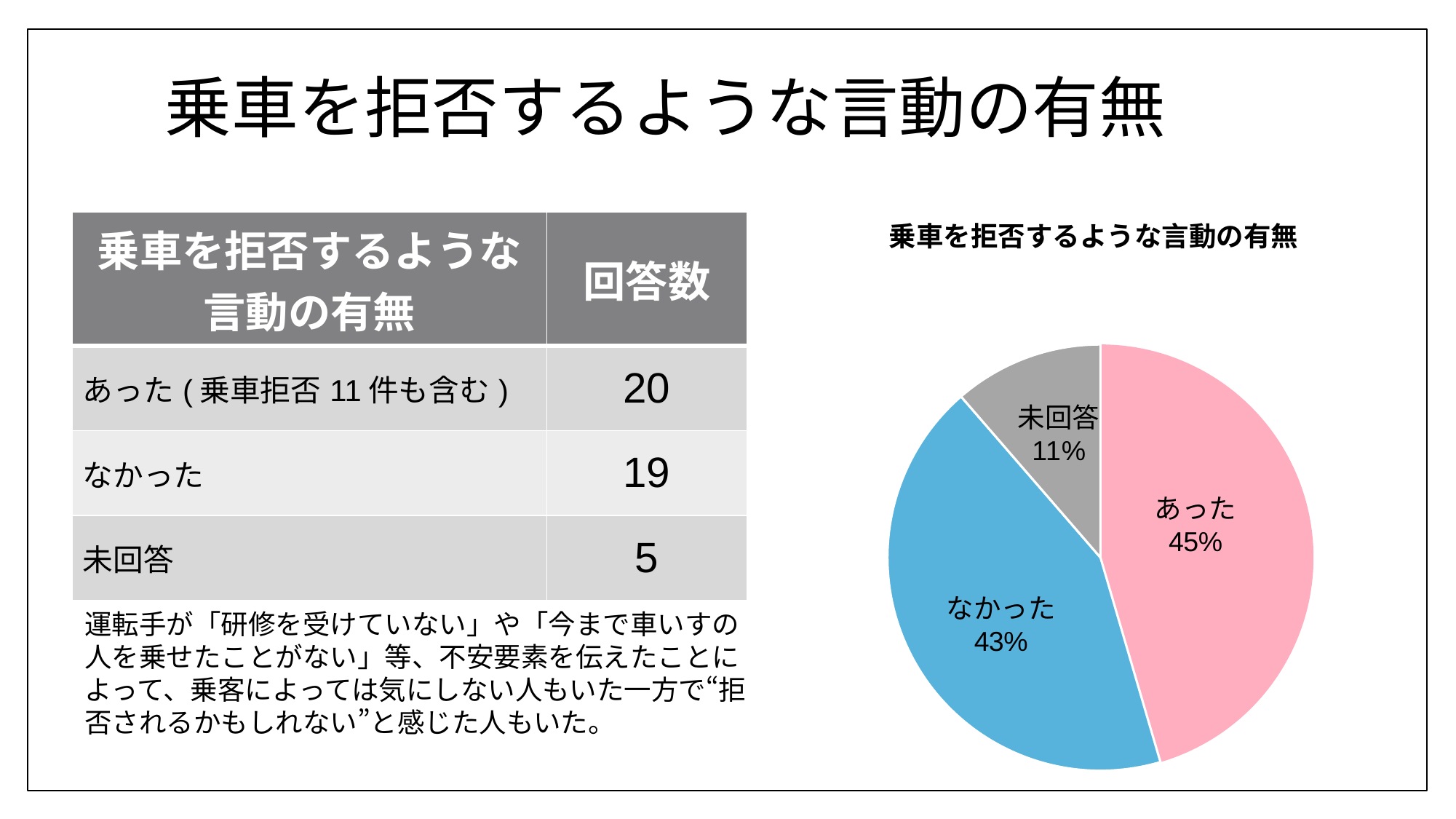

# 乗車を拒否するような言動の有無

### Chart:

| Category | 乗車を拒否するような言動の有無 |
|---|---|
| あった | 20.0 |
| なかった | 19.0 |
| 未回答 | 5.0 |
| 乗車を拒否するような言動の有無 | 回答数 |
| --- | --- |
| あった(乗車拒否11件も含む) | 20 |
| なかった | 19 |
| 未回答 | 5 |
運転手が「研修を受けていない」や「今まで車いすの人を乗せたことがない」等、不安要素を伝えたことによって、乗客によっては気にしない人もいた一方で“拒否されるかもしれない”と感じた人もいた。